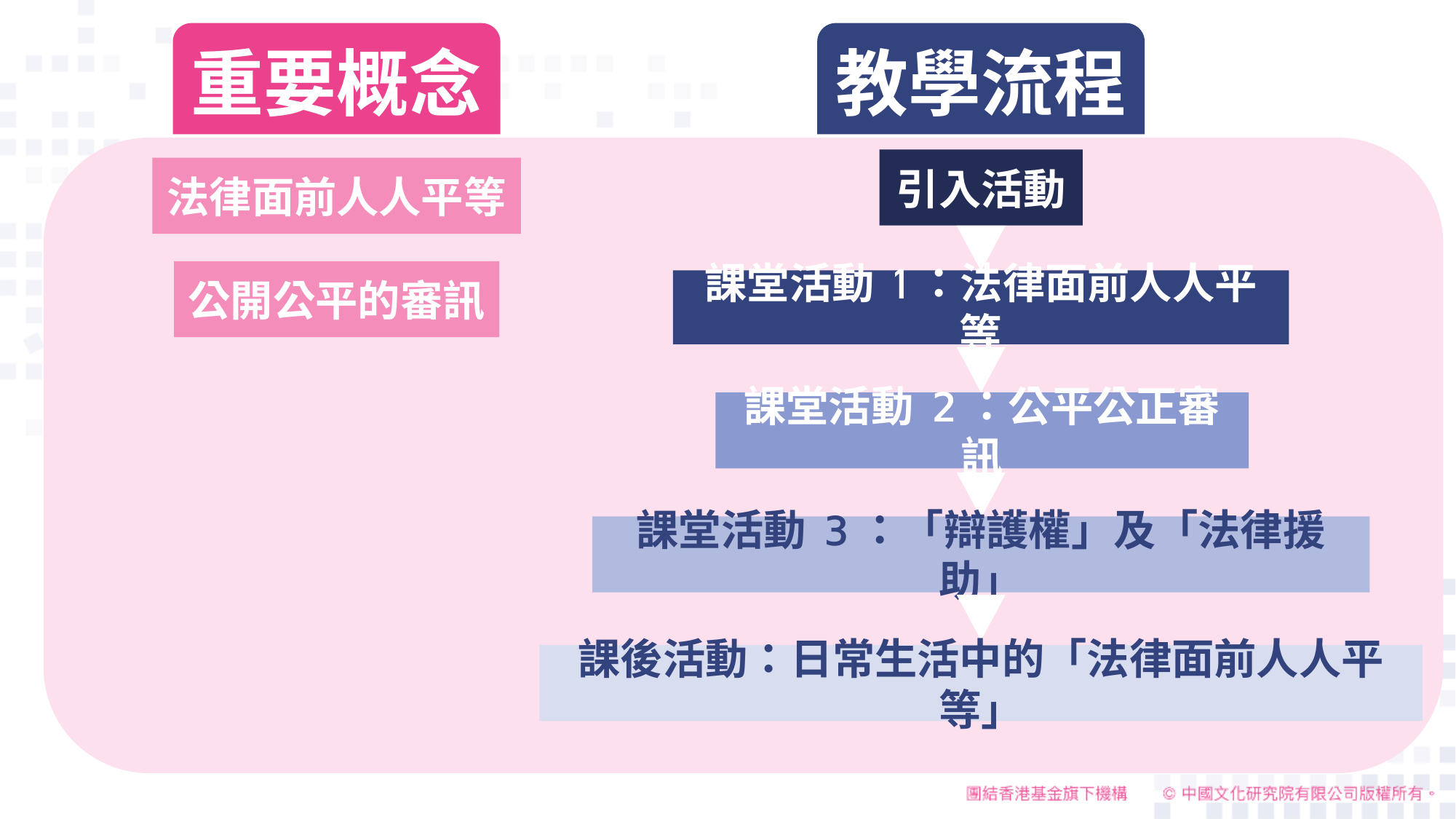

重要概念
教學流程

引入活動
法律面前人人平等

公開公平的審訊
課堂活動 1：法律面前人人平等

課堂活動 2：公平公正審訊

課堂活動 3：「辯護權」及「法律援助」

課後活動：日常生活中的「法律面前人人平等」